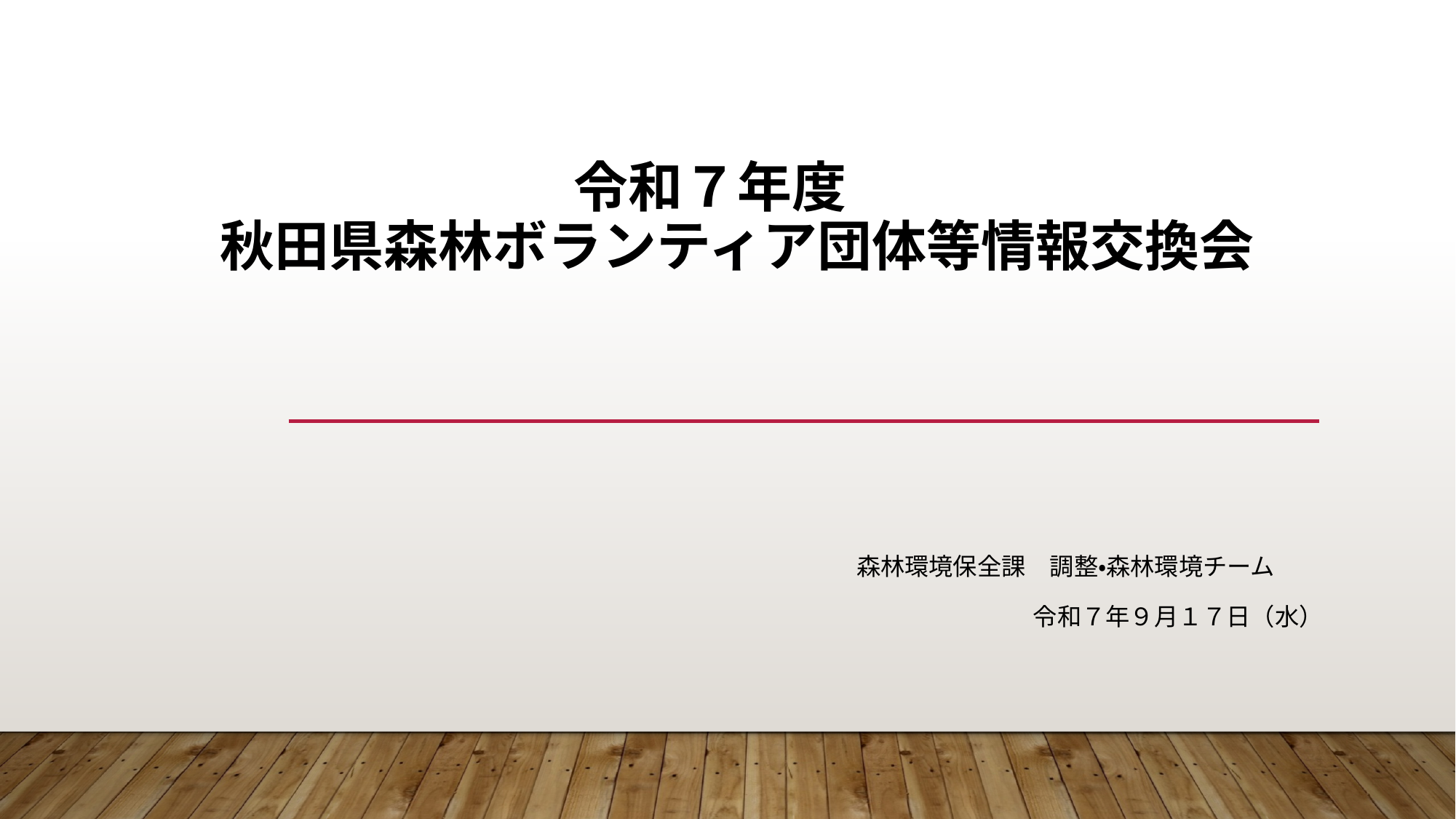

# 令和７年度　 秋田県森林ボランティア団体等情報交換会
森林環境保全課　調整・森林環境チーム
令和７年９月１７日（水）